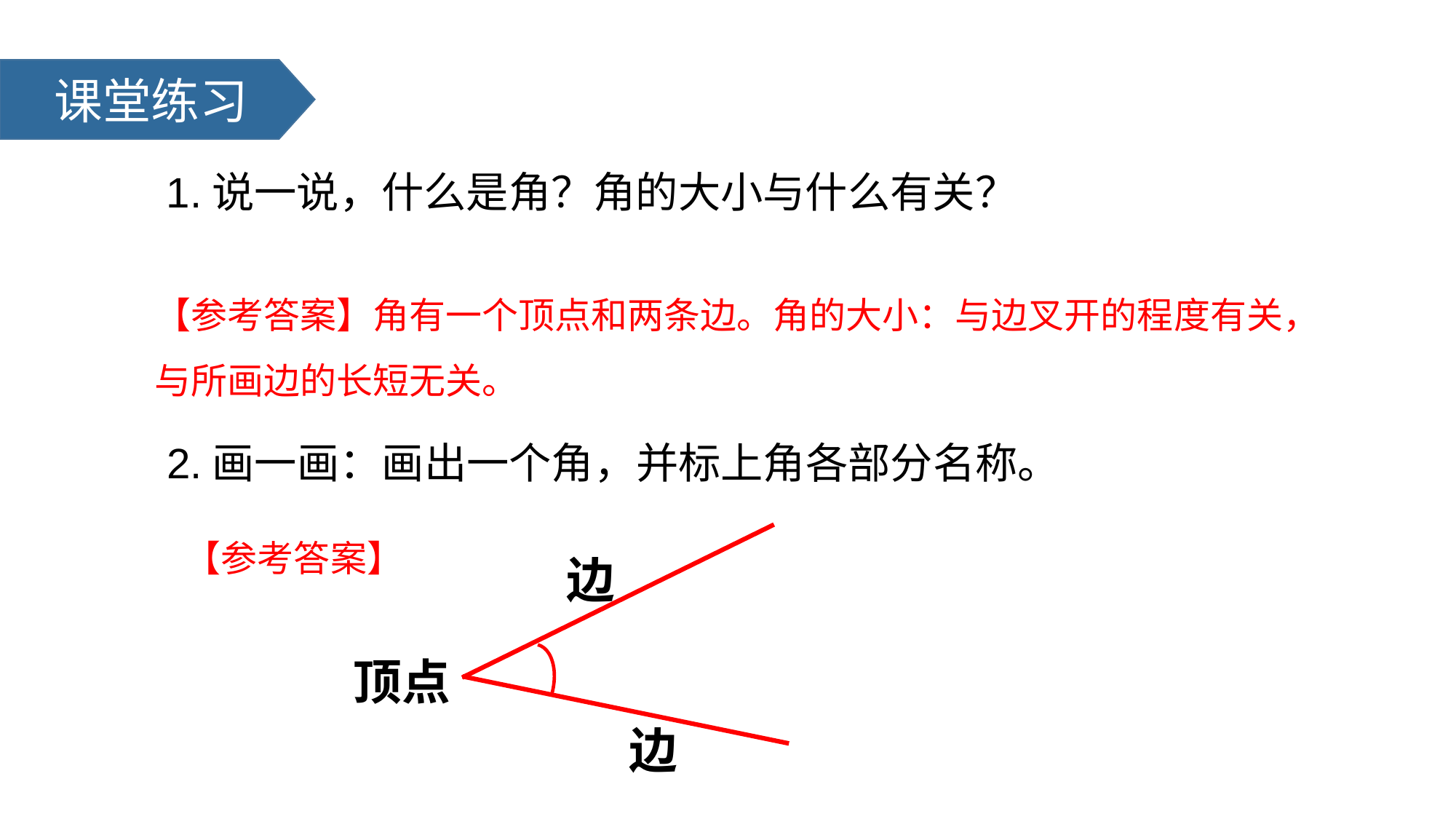

课堂练习
1.说一说，什么是角？角的大小与什么有关？
【参考答案】角有一个顶点和两条边。角的大小：与边叉开的程度有关，与所画边的长短无关。
2.画一画：画出一个角，并标上角各部分名称。
边
顶点
边
【参考答案】